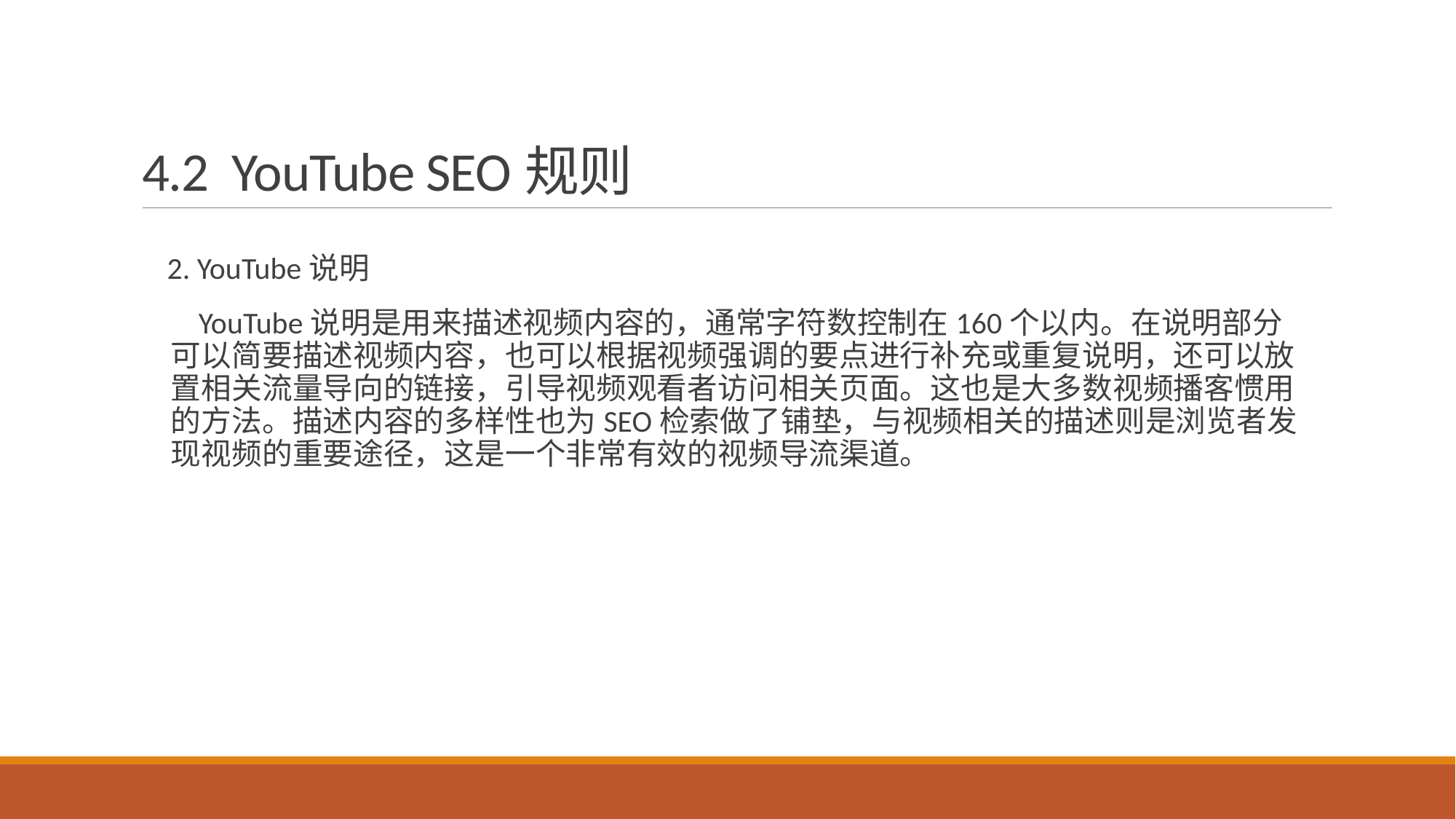

# 4.2  YouTube SEO规则
 2. YouTube说明
    YouTube说明是用来描述视频内容的，通常字符数控制在160个以内。在说明部分可以简要描述视频内容，也可以根据视频强调的要点进行补充或重复说明，还可以放置相关流量导向的链接，引导视频观看者访问相关页面。这也是大多数视频播客惯用的方法。描述内容的多样性也为SEO检索做了铺垫，与视频相关的描述则是浏览者发现视频的重要途径，这是一个非常有效的视频导流渠道。